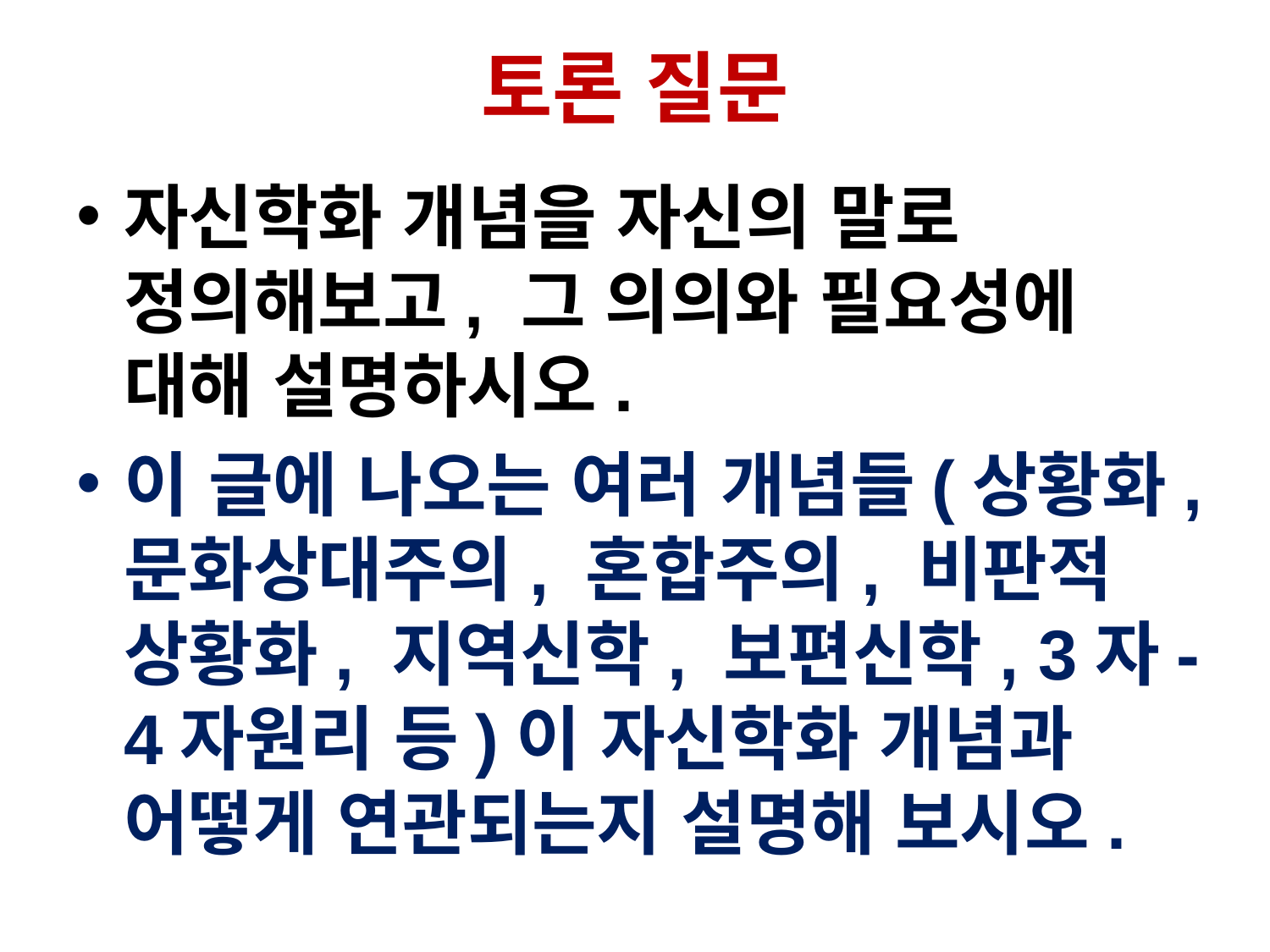

# 토론 질문
자신학화 개념을 자신의 말로 정의해보고, 그 의의와 필요성에 대해 설명하시오.
이 글에 나오는 여러 개념들(상황화, 문화상대주의, 혼합주의, 비판적 상황화, 지역신학, 보편신학, 3자-4자원리 등)이 자신학화 개념과 어떻게 연관되는지 설명해 보시오.